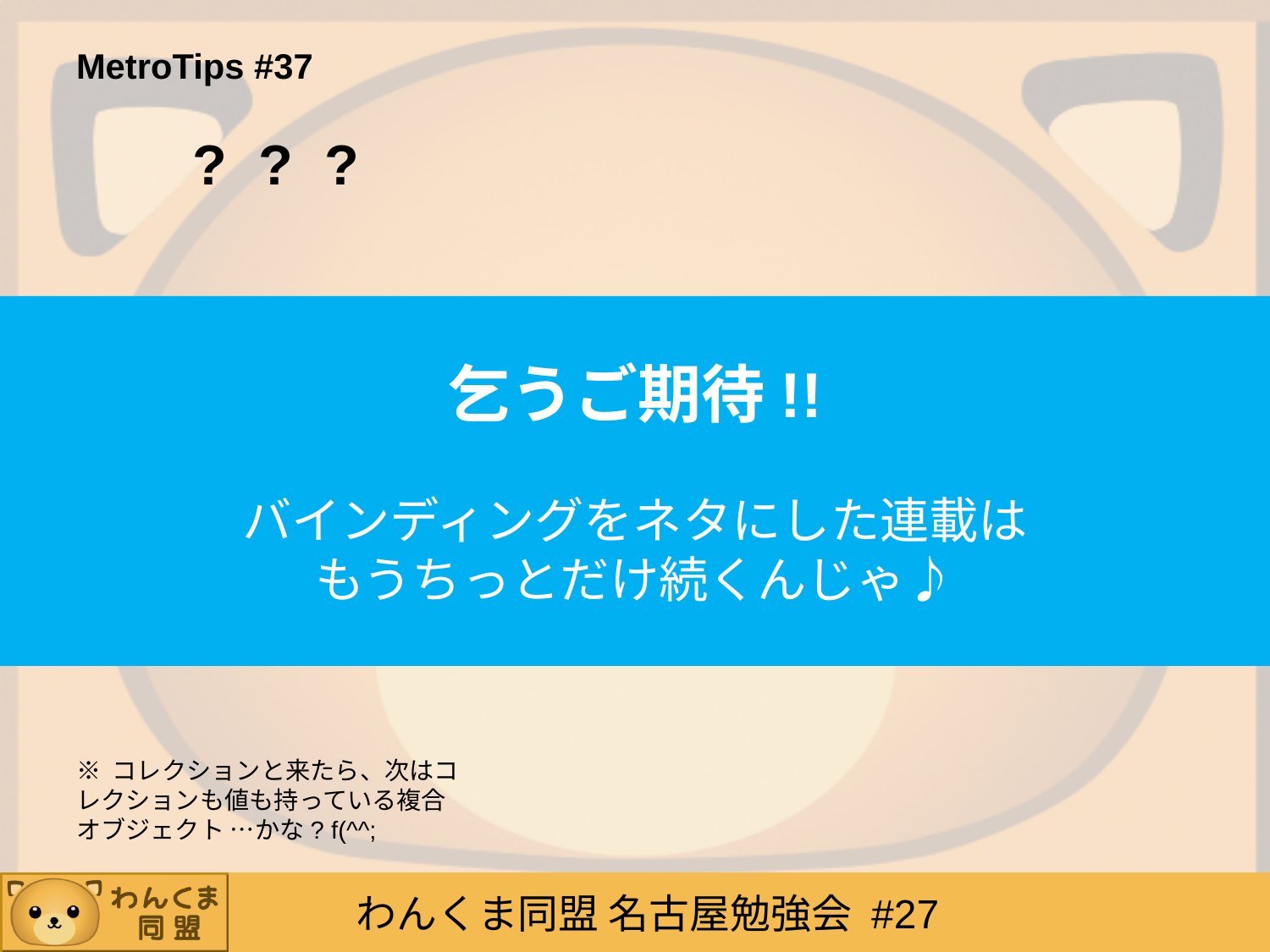

# MetroTips #37 ?  ?  ?

※ コレクションと来たら、次はコレクションも値も持っている複合オブジェクト …かな? f(^^;
乞うご期待!!
バインディングをネタにした連載は
もうちっとだけ続くんじゃ♪